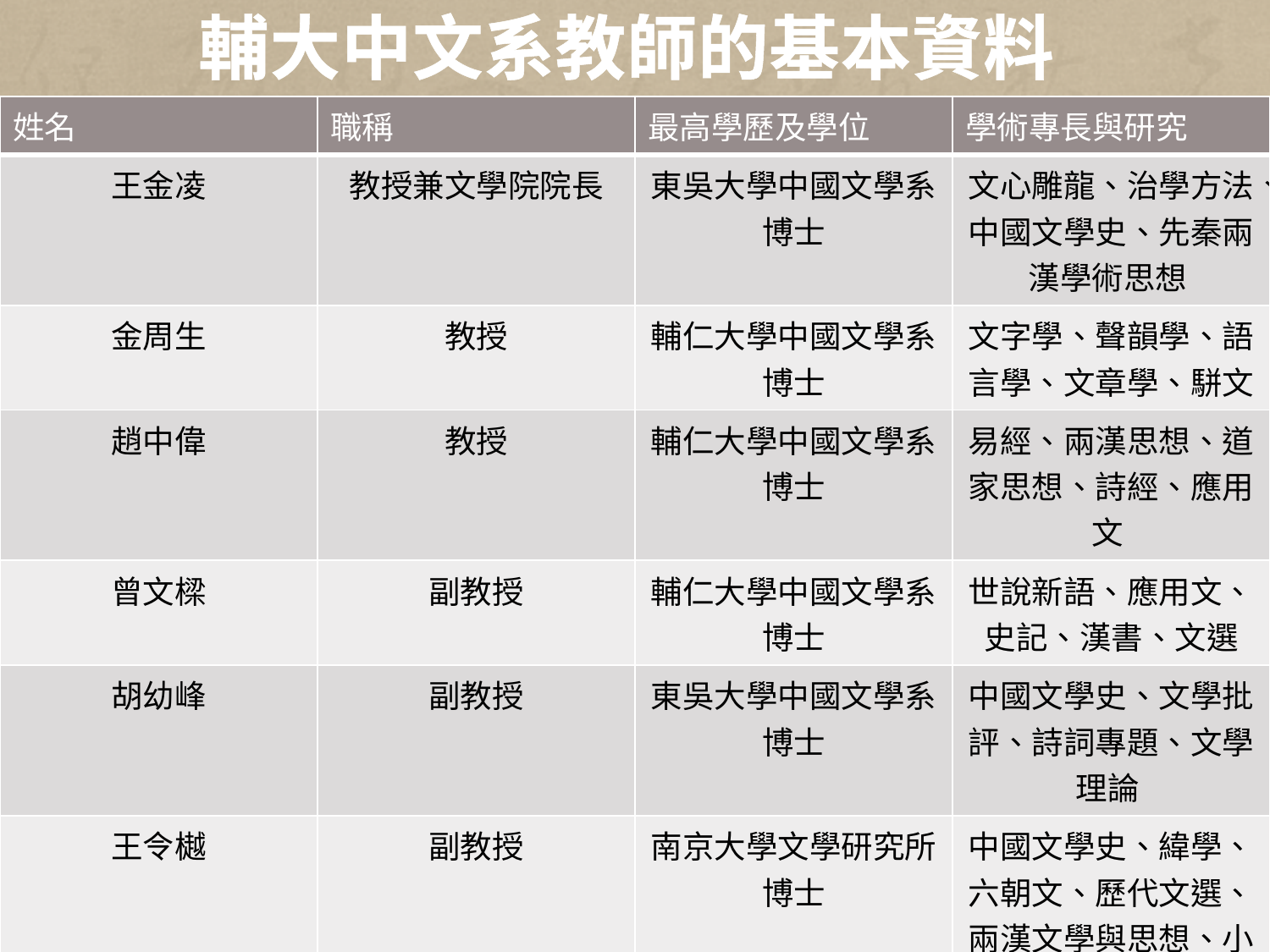

# 輔大中文系教師的基本資料
| 姓名 | 職稱 | 最高學歷及學位 | 學術專長與研究 |
| --- | --- | --- | --- |
| 王金凌 | 教授兼文學院院長 | 東吳大學中國文學系博士 | 文心雕龍、治學方法、中國文學史、先秦兩漢學術思想 |
| 金周生 | 教授 | 輔仁大學中國文學系博士 | 文字學、聲韻學、語言學、文章學、駢文 |
| 趙中偉 | 教授 | 輔仁大學中國文學系博士 | 易經、兩漢思想、道家思想、詩經、應用文 |
| 曾文樑 | 副教授 | 輔仁大學中國文學系博士 | 世說新語、應用文、史記、漢書、文選 |
| 胡幼峰 | 副教授 | 東吳大學中國文學系博士 | 中國文學史、文學批評、詩詞專題、文學理論 |
| 王令樾 | 副教授 | 南京大學文學研究所博士 | 中國文學史、緯學、六朝文、歷代文選、兩漢文學與思想、小說 |
| 包根弟 | 兼任教授 | 輔仁大學中國文學研究所碩士 | 詞學、李杜詩、楚辭、史記 |